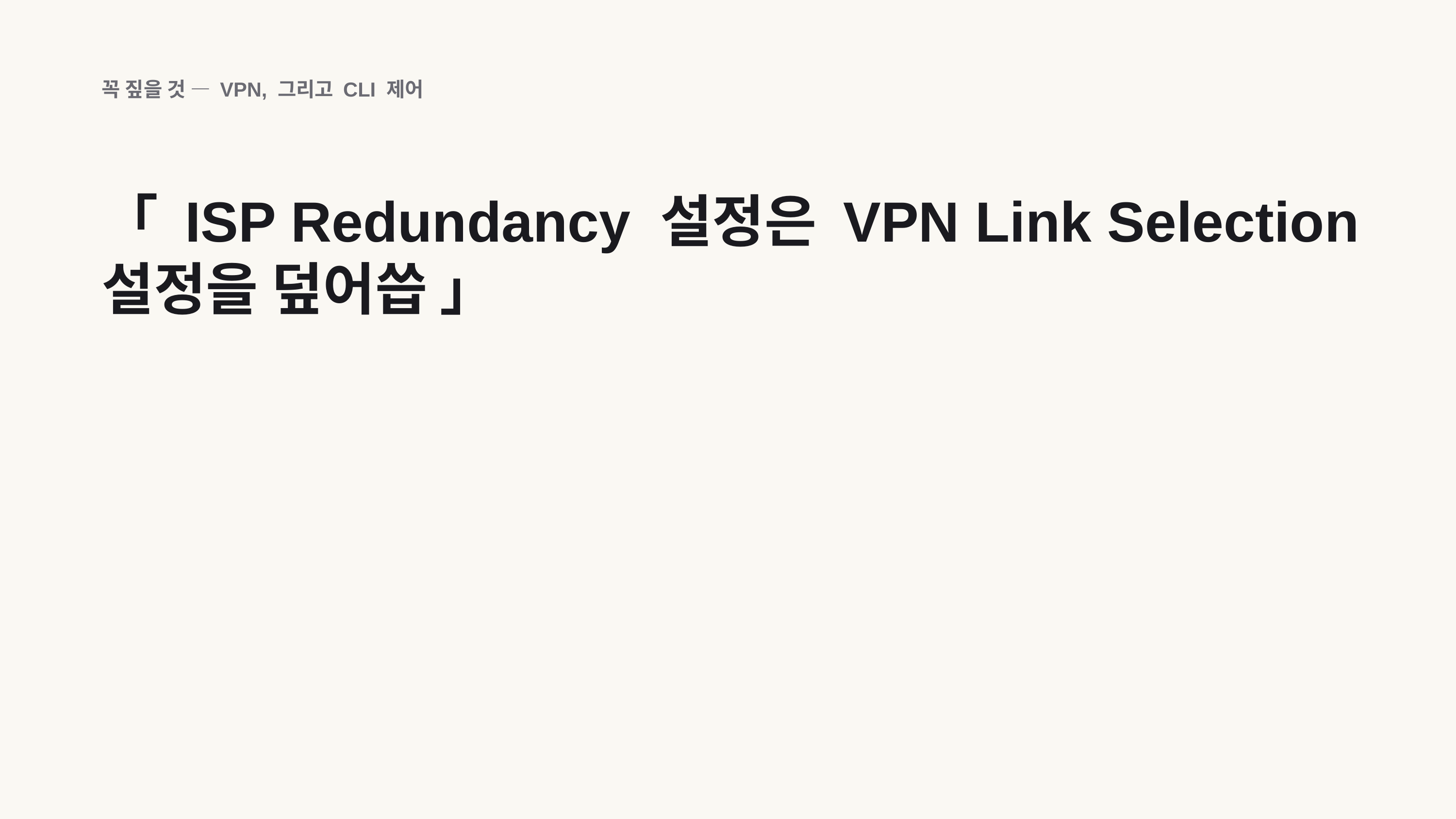

꼭 짚을 것 — VPN, 그리고 CLI 제어
「 ISP Redundancy 설정은 VPN Link Selection 설정을 덮어씁 」